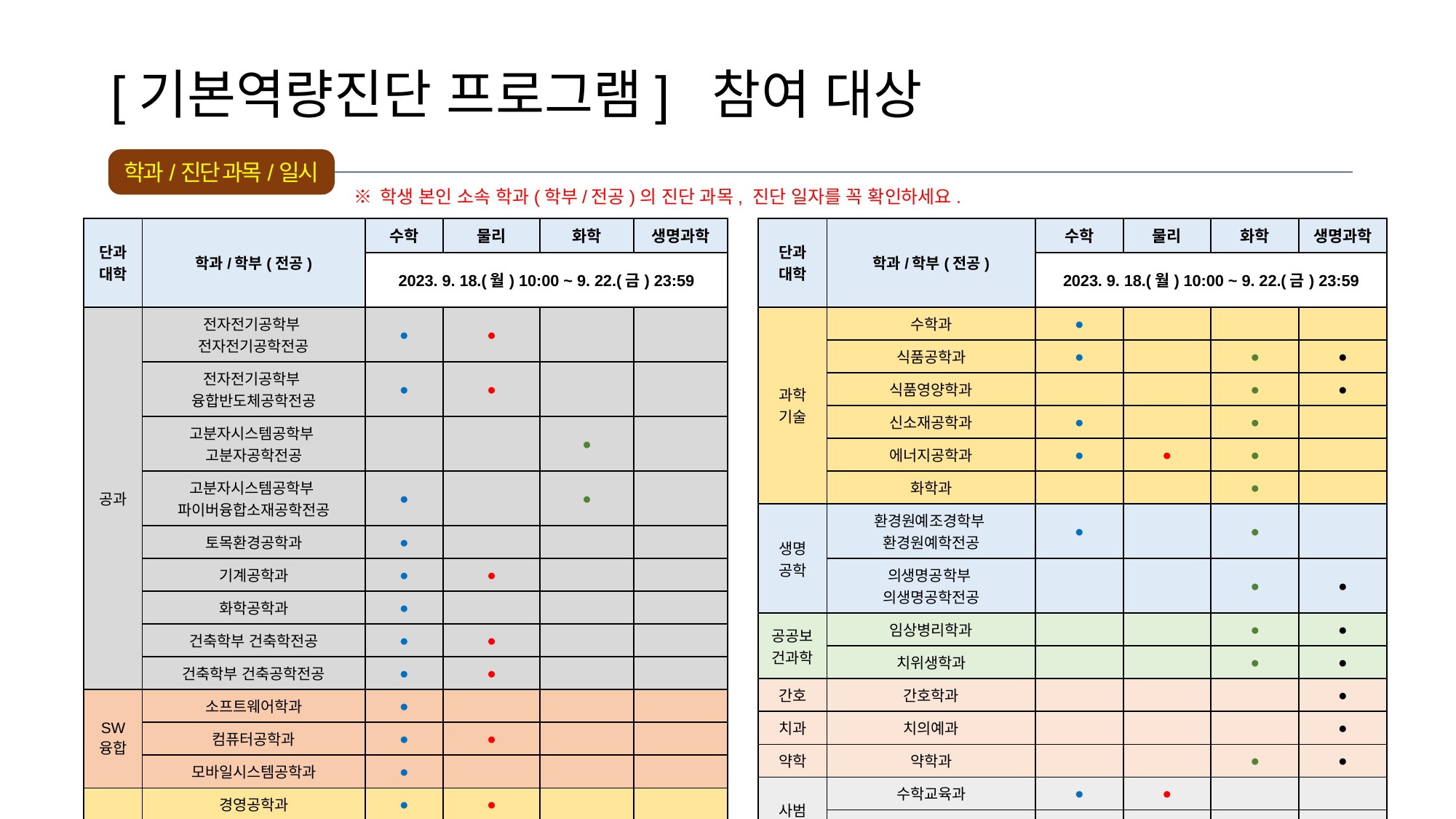

# [기본역량진단 프로그램]  참여 대상
학과/진단 과목/일시
※ 학생 본인 소속 학과(학부/전공)의 진단 과목, 진단 일자를 꼭 확인하세요.
| 단과 대학 | 학과/학부(전공) | 수학 | 물리 | 화학 | 생명과학 |
| --- | --- | --- | --- | --- | --- |
|  |  | 2023. 9. 18.(월) 10:00 ~ 9. 22.(금) 23:59 |  |  |  |
| 공과 | 전자전기공학부 전자전기공학전공 | ● | ● |  |  |
|  | 전자전기공학부 융합반도체공학전공 | ● | ● |  |  |
|  | 고분자시스템공학부 고분자공학전공 |  |  | ● |  |
|  | 고분자시스템공학부 파이버융합소재공학전공 | ● |  | ● |  |
|  | 토목환경공학과 | ● |  |  |  |
|  | 기계공학과 | ● | ● |  |  |
|  | 화학공학과 | ● |  |  |  |
|  | 건축학부 건축학전공 | ● | ● |  |  |
|  | 건축학부 건축공학전공 | ● | ● |  |  |
| SW 융합 | 소프트웨어학과 | ● |  |  |  |
|  | 컴퓨터공학과 | ● | ● |  |  |
|  | 모바일시스템공학과 | ● |  |  |  |
| 과학 기술 | 경영공학과 | ● | ● |  |  |
|  | 물리학과 | ● | ● |  |  |
|  | 생명과학부 생명과학전공 |  |  | ● | ● |
| 단과 대학 | 학과/학부(전공) | 수학 | 물리 | 화학 | 생명과학 |
| --- | --- | --- | --- | --- | --- |
|  |  | 2023. 9. 18.(월) 10:00 ~ 9. 22.(금) 23:59 |  |  |  |
| 과학 기술 | 수학과 | ● |  |  |  |
|  | 식품공학과 | ● |  | ● | ● |
|  | 식품영양학과 |  |  | ● | ● |
|  | 신소재공학과 | ● |  | ● |  |
|  | 에너지공학과 | ● | ● | ● |  |
|  | 화학과 |  |  | ● |  |
| 생명 공학 | 환경원예조경학부 환경원예학전공 | ● |  | ● |  |
|  | 의생명공학부 의생명공학전공 |  |  | ● | ● |
| 공공보건과학 | 임상병리학과 |  |  | ● | ● |
|  | 치위생학과 |  |  | ● | ● |
| 간호 | 간호학과 |  |  |  | ● |
| 치과 | 치의예과 |  |  |  | ● |
| 약학 | 약학과 |  |  | ● | ● |
| 사범 | 수학교육과 | ● | ● |  |  |
|  | 과학교육과 | ● | ● |  | ● |
| 경영 경제 | 경제학과 | ● |  |  |  |